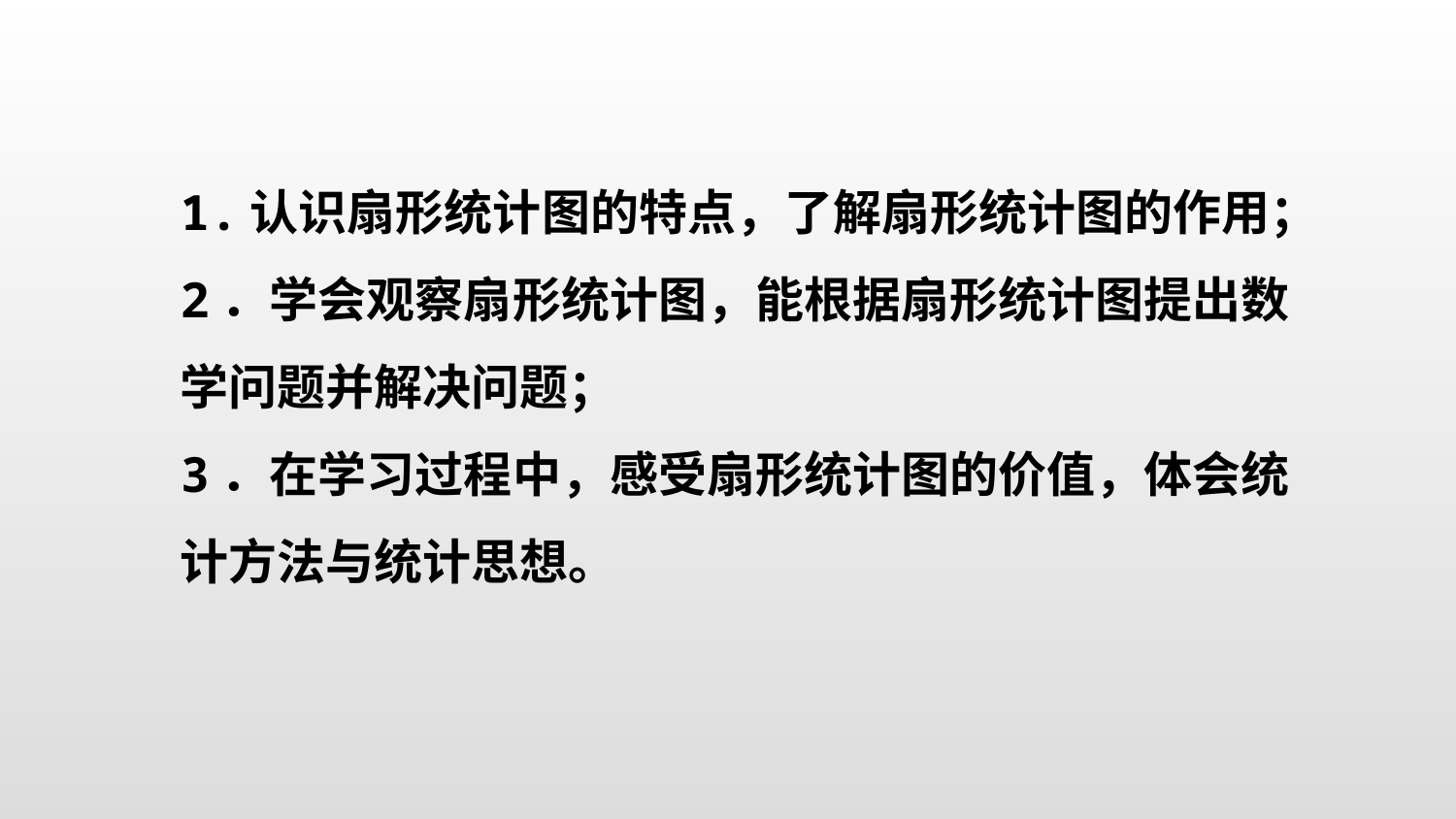

1.认识扇形统计图的特点，了解扇形统计图的作用；
2．学会观察扇形统计图，能根据扇形统计图提出数学问题并解决问题；
3．在学习过程中，感受扇形统计图的价值，体会统计方法与统计思想。